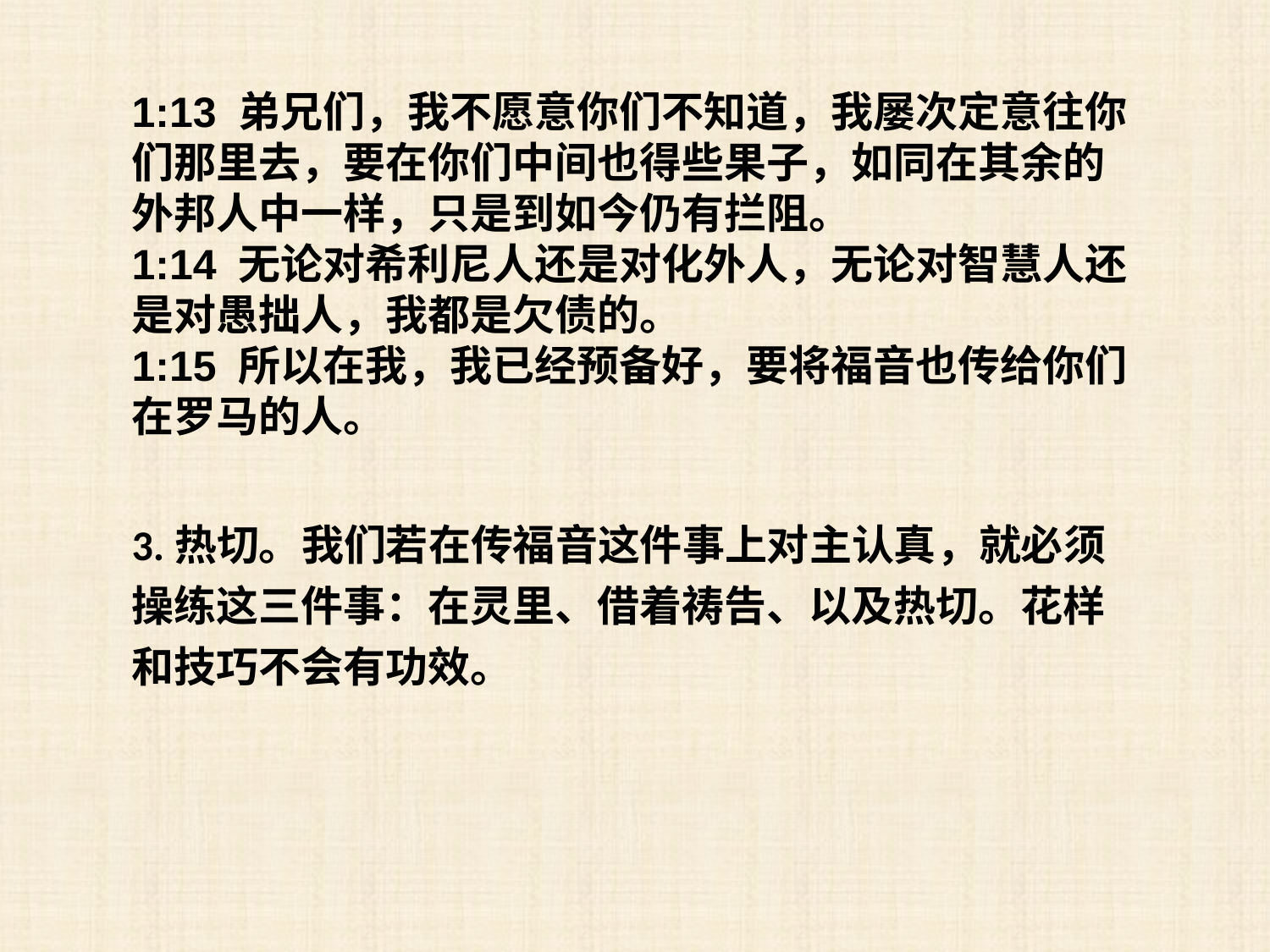

1:13 弟兄们，我不愿意你们不知道，我屡次定意往你们那里去，要在你们中间也得些果子，如同在其余的外邦人中一样，只是到如今仍有拦阻。
1:14 无论对希利尼人还是对化外人，无论对智慧人还是对愚拙人，我都是欠债的。
1:15 所以在我，我已经预备好，要将福音也传给你们在罗马的人。

3.热切。我们若在传福音这件事上对主认真，就必须操练这三件事：在灵里、借着祷告、以及热切。花样和技巧不会有功效。